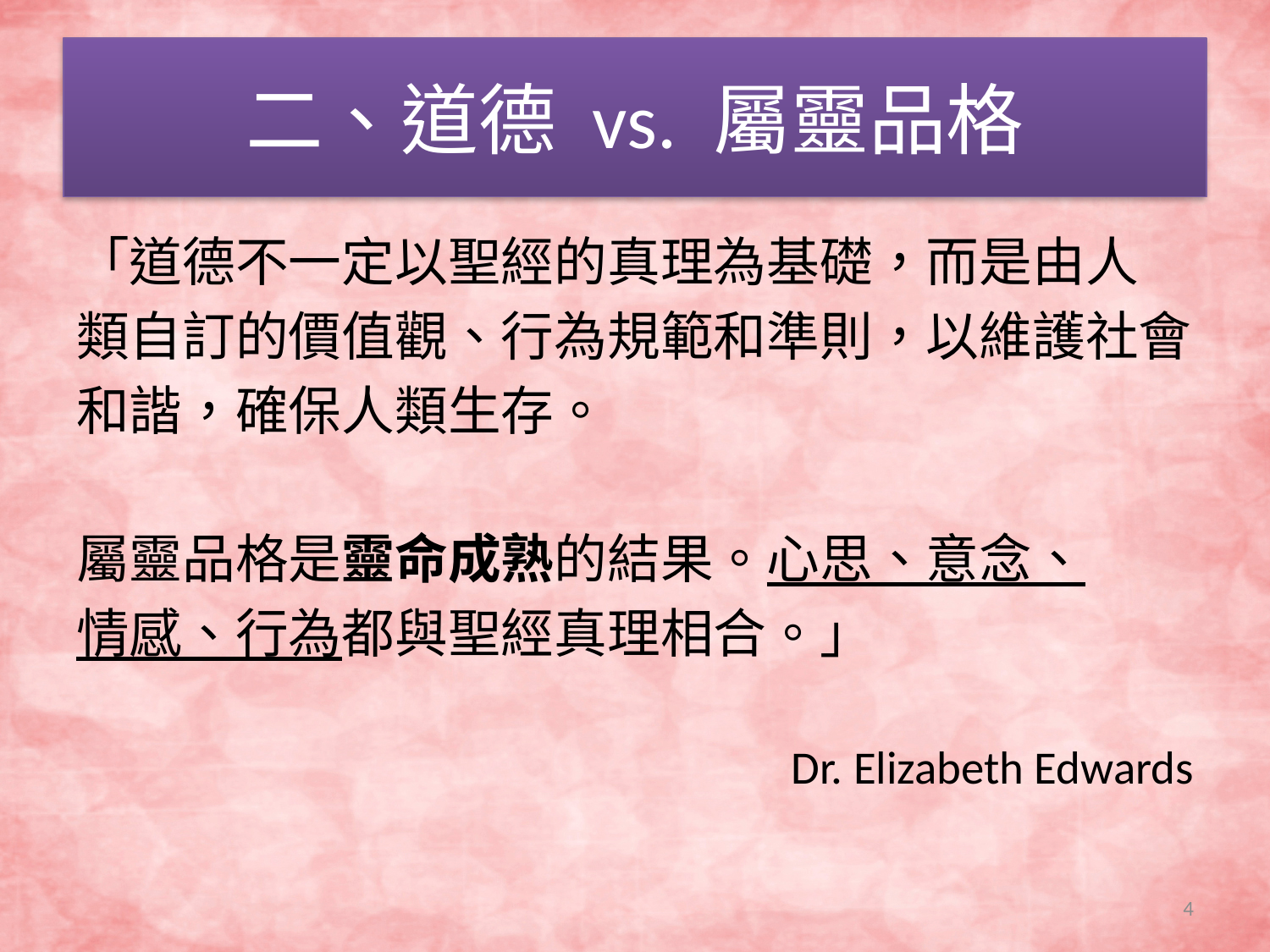

# 二、道德 vs. 屬靈品格
「道德不一定以聖經的真理為基礎，而是由人
類自訂的價值觀、行為規範和準則，以維護社會
和諧，確保人類生存。

屬靈品格是靈命成熟的結果。心思、意念、
情感、行為都與聖經真理相合。」

Dr. Elizabeth Edwards

4